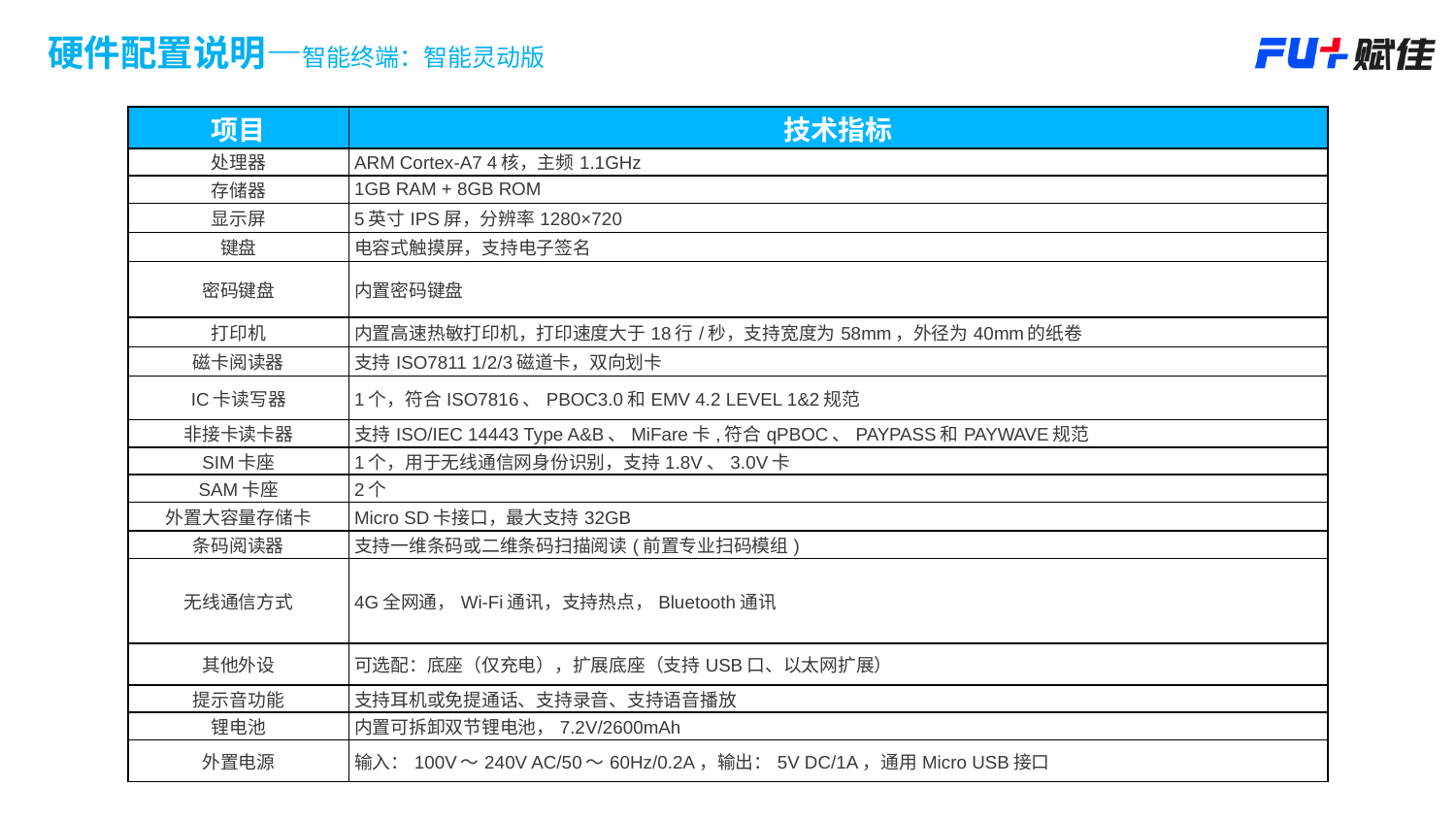

硬件配置说明—智能终端：智能灵动版
| 项目 | 技术指标 |
| --- | --- |
| 处理器 | ARM Cortex-A7 4核，主频1.1GHz |
| 存储器 | 1GB RAM + 8GB ROM |
| 显示屏 | 5英寸IPS屏，分辨率1280×720 |
| 键盘 | 电容式触摸屏，支持电子签名 |
| 密码键盘 | 内置密码键盘 |
| 打印机 | 内置高速热敏打印机，打印速度大于18行/秒，支持宽度为58mm，外径为40mm的纸卷 |
| 磁卡阅读器 | 支持ISO7811 1/2/3磁道卡，双向划卡 |
| IC卡读写器 | 1个，符合ISO7816、PBOC3.0和EMV 4.2 LEVEL 1&2规范 |
| 非接卡读卡器 | 支持ISO/IEC 14443 Type A&B、MiFare卡,符合qPBOC、PAYPASS和PAYWAVE规范 |
| SIM卡座 | 1个，用于无线通信网身份识别，支持1.8V、3.0V卡 |
| SAM卡座 | 2个 |
| 外置大容量存储卡 | Micro SD卡接口，最大支持32GB |
| 条码阅读器 | 支持一维条码或二维条码扫描阅读(前置专业扫码模组) |
| 无线通信方式 | 4G全网通，Wi-Fi通讯，支持热点，Bluetooth通讯 |
| 其他外设 | 可选配：底座（仅充电），扩展底座（支持USB口、以太网扩展） |
| 提示音功能 | 支持耳机或免提通话、支持录音、支持语音播放 |
| 锂电池 | 内置可拆卸双节锂电池，7.2V/2600mAh |
| 外置电源 | 输入：100V～240V AC/50～60Hz/0.2A，输出：5V DC/1A，通用Micro USB接口 |